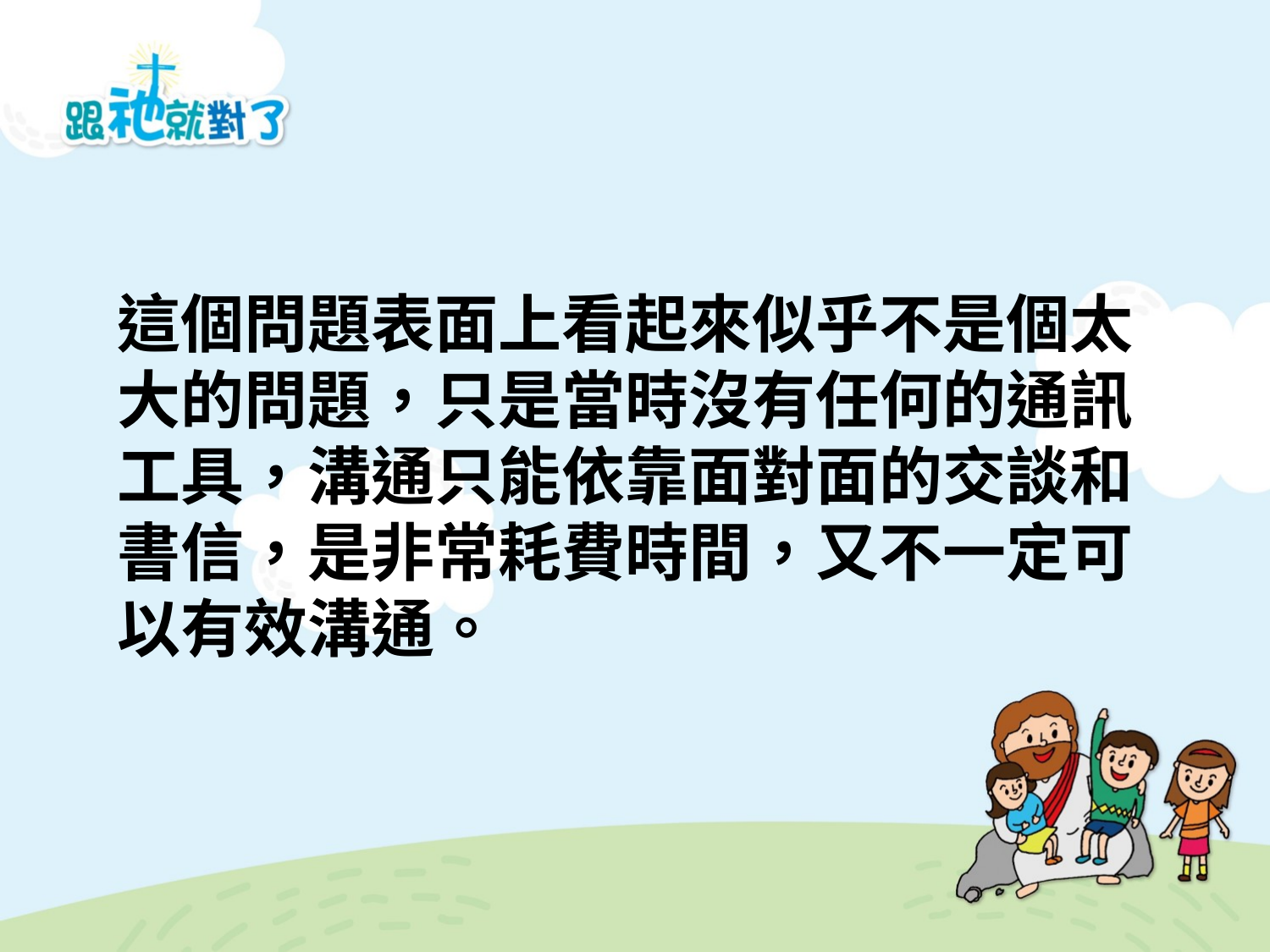

這個問題表面上看起來似乎不是個太大的問題，只是當時沒有任何的通訊工具，溝通只能依靠面對面的交談和書信，是非常耗費時間，又不一定可以有效溝通。